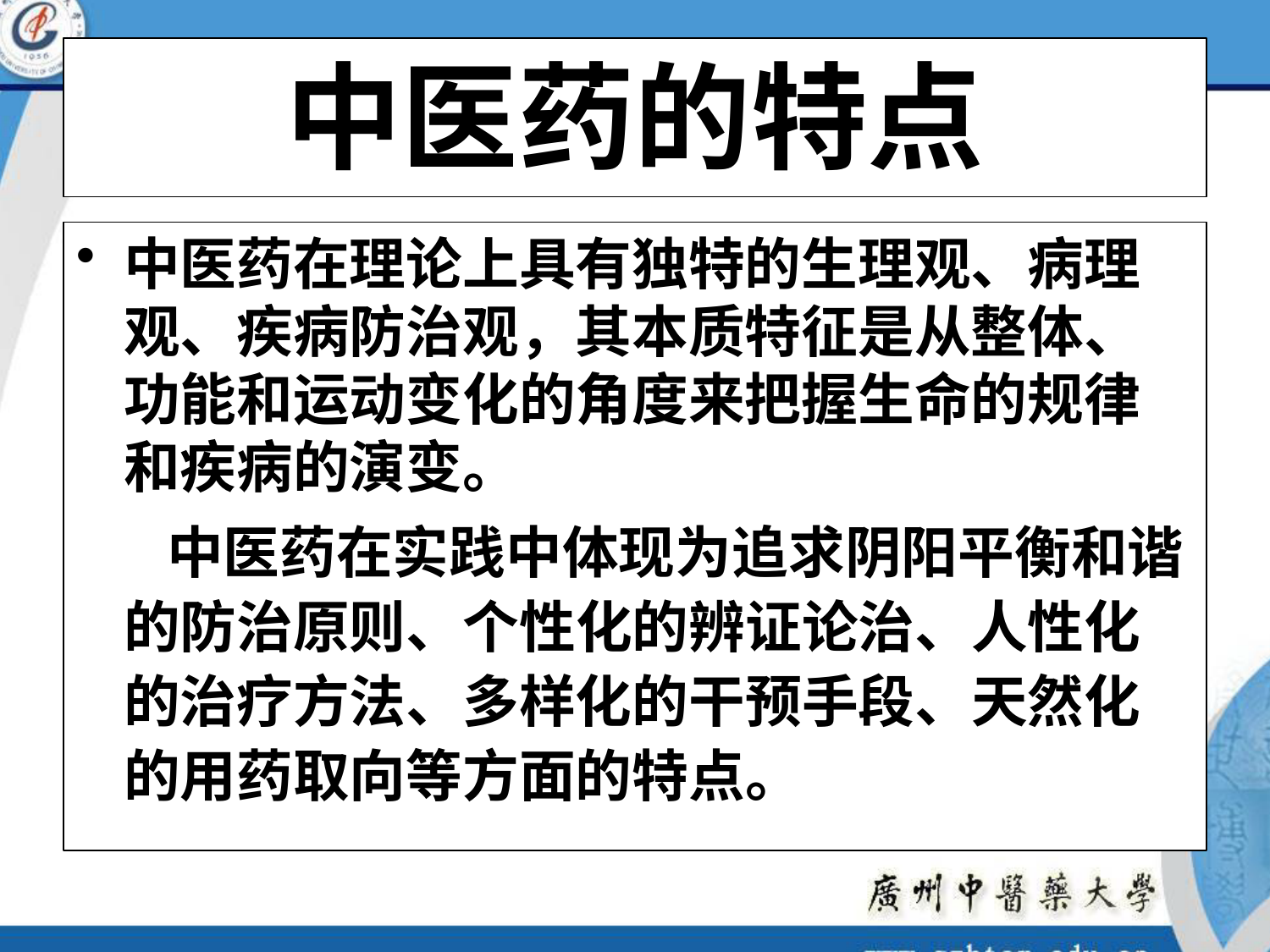

# 中医药的特点
中医药在理论上具有独特的生理观、病理观、疾病防治观，其本质特征是从整体、功能和运动变化的角度来把握生命的规律和疾病的演变。
      中医药在实践中体现为追求阴阳平衡和谐的防治原则、个性化的辨证论治、人性化的治疗方法、多样化的干预手段、天然化的用药取向等方面的特点。